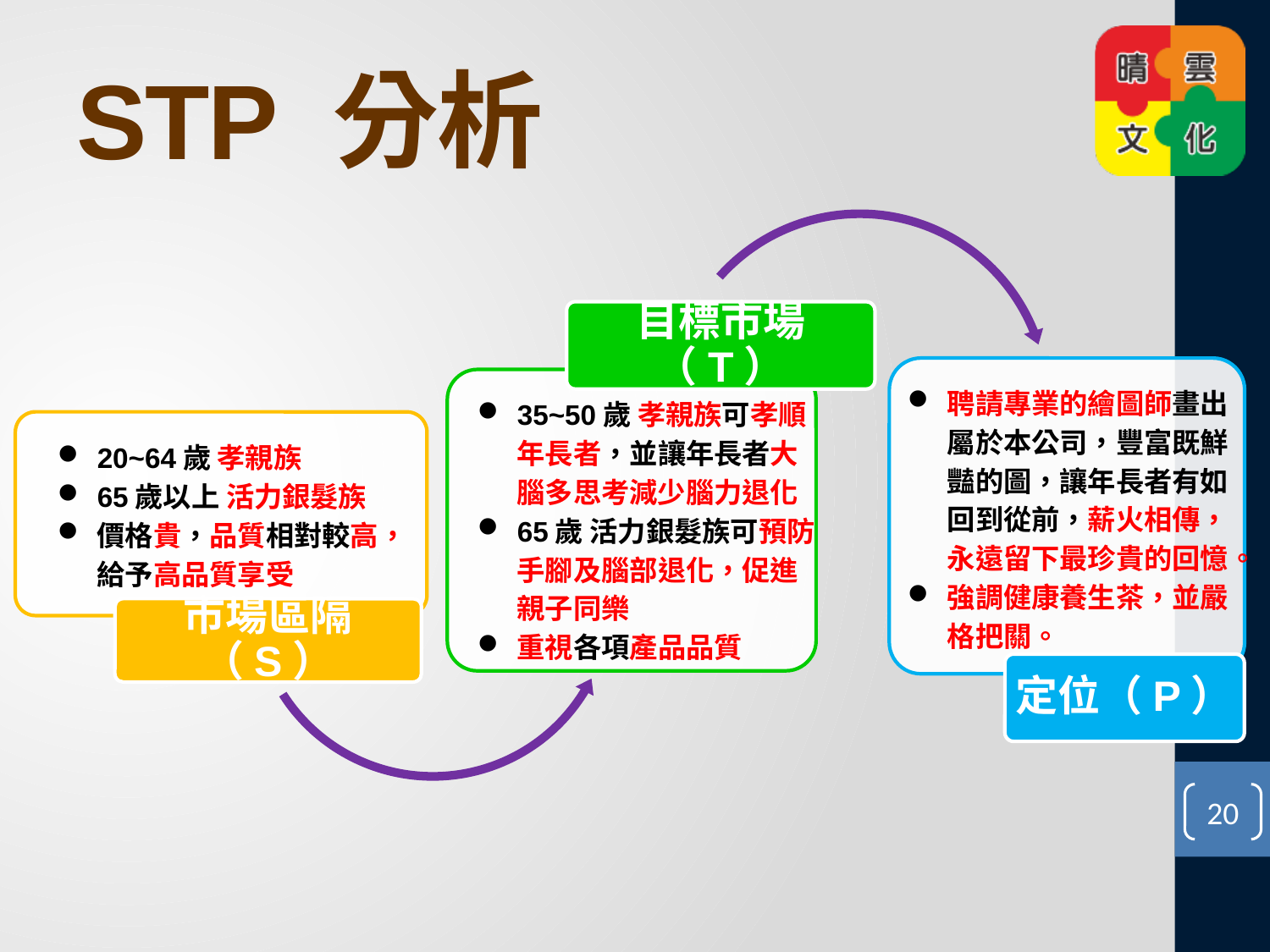

# STP 分析

市場區隔（S）
目標市場（T）
定位（P）
聘請專業的繪圖師畫出屬於本公司，豐富既鮮豔的圖，讓年長者有如回到從前，薪火相傳，永遠留下最珍貴的回憶。
強調健康養生茶，並嚴格把關。

35~50歲 孝親族可孝順年長者，並讓年長者大腦多思考減少腦力退化
65歲 活力銀髮族可預防手腳及腦部退化，促進親子同樂
重視各項產品品質

20~64歲 孝親族
65歲以上 活力銀髮族
價格貴，品質相對較高，給予高品質享受
20